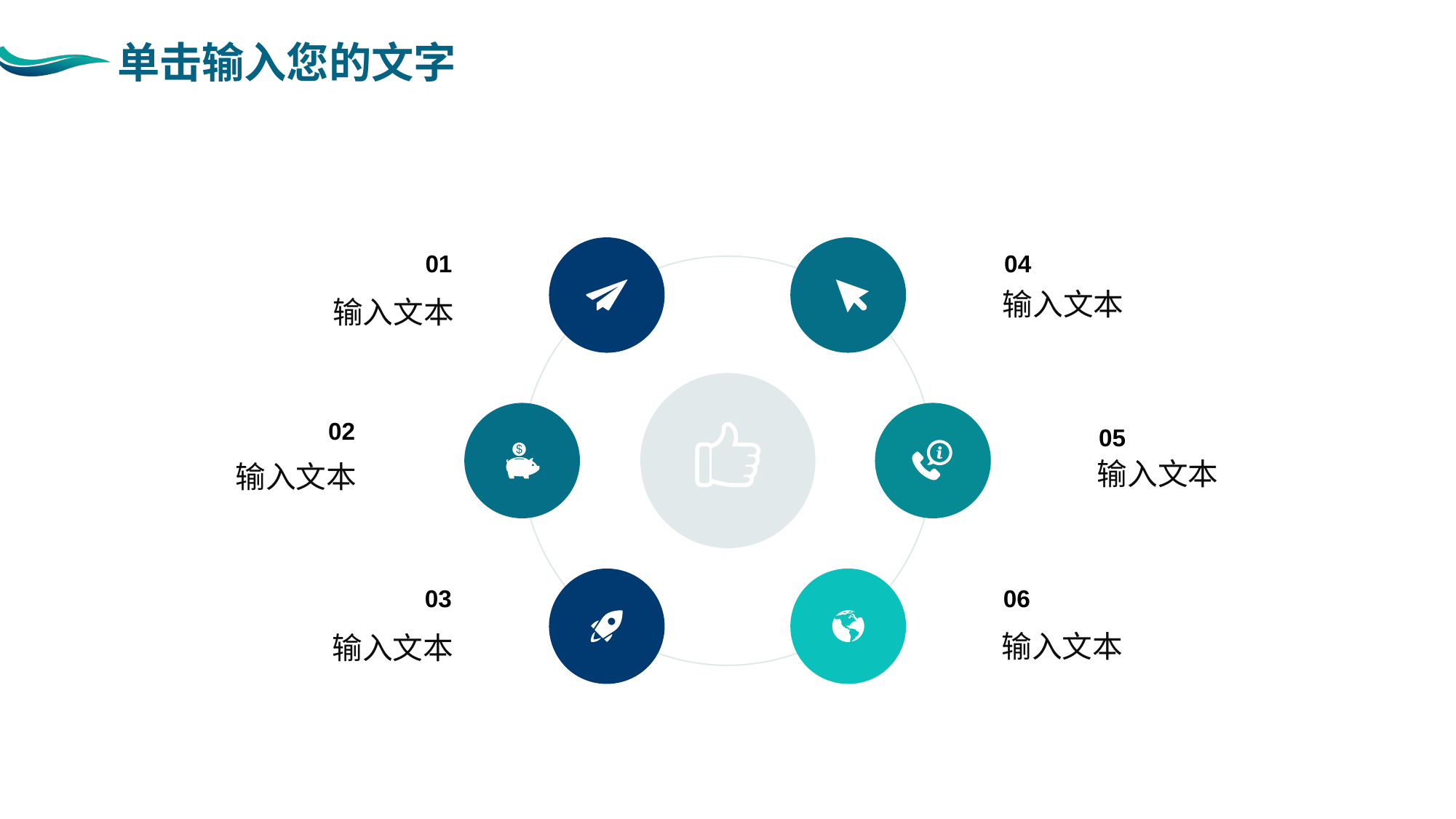

01

输入文本

04

输入文本

02

输入文本

05

输入文本

03

输入文本

06

输入文本